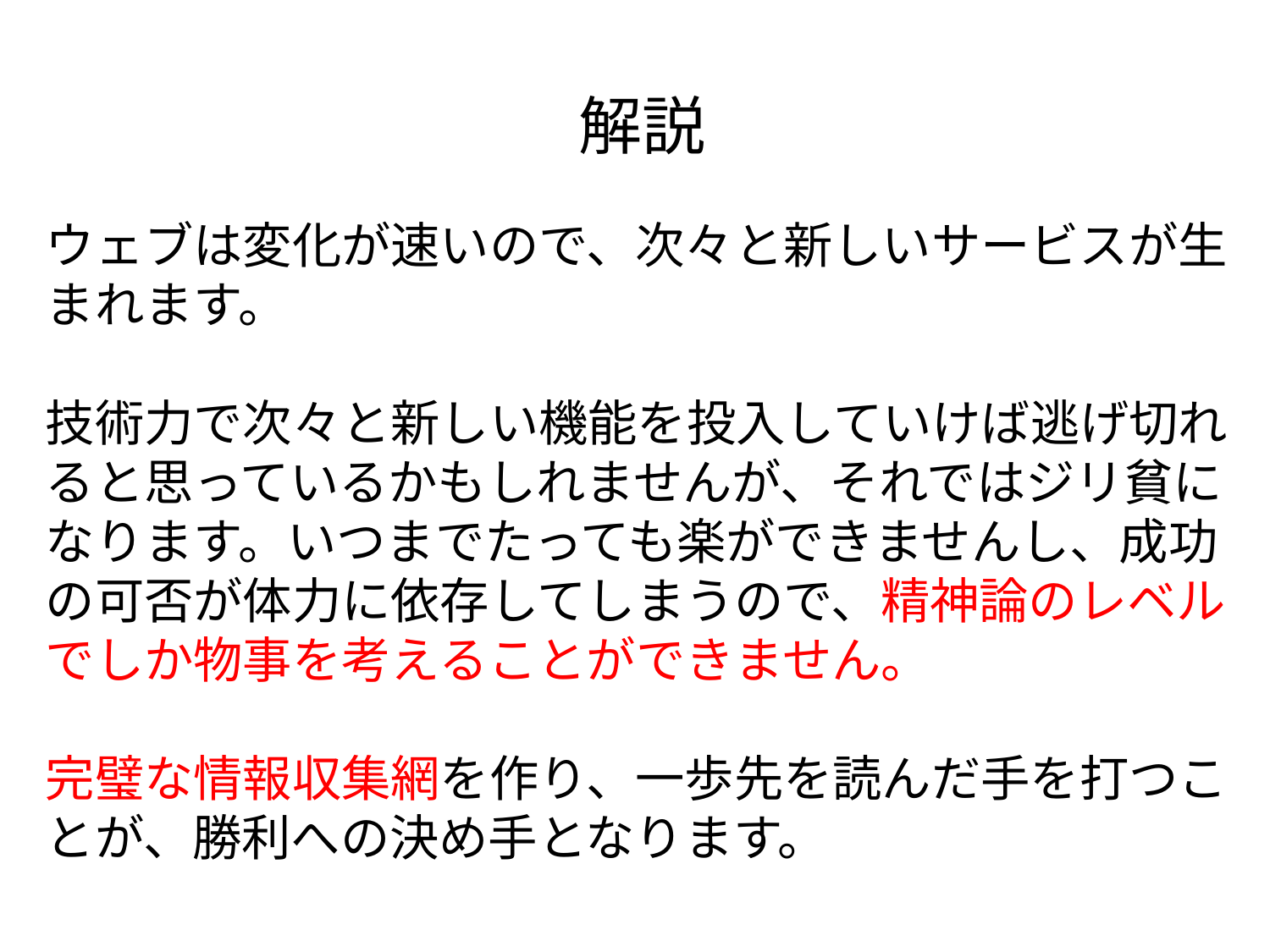

解説
ウェブは変化が速いので、次々と新しいサービスが生まれます。

技術力で次々と新しい機能を投入していけば逃げ切れると思っているかもしれませんが、それではジリ貧になります。いつまでたっても楽ができませんし、成功の可否が体力に依存してしまうので、精神論のレベルでしか物事を考えることができません。

完璧な情報収集網を作り、一歩先を読んだ手を打つことが、勝利への決め手となります。